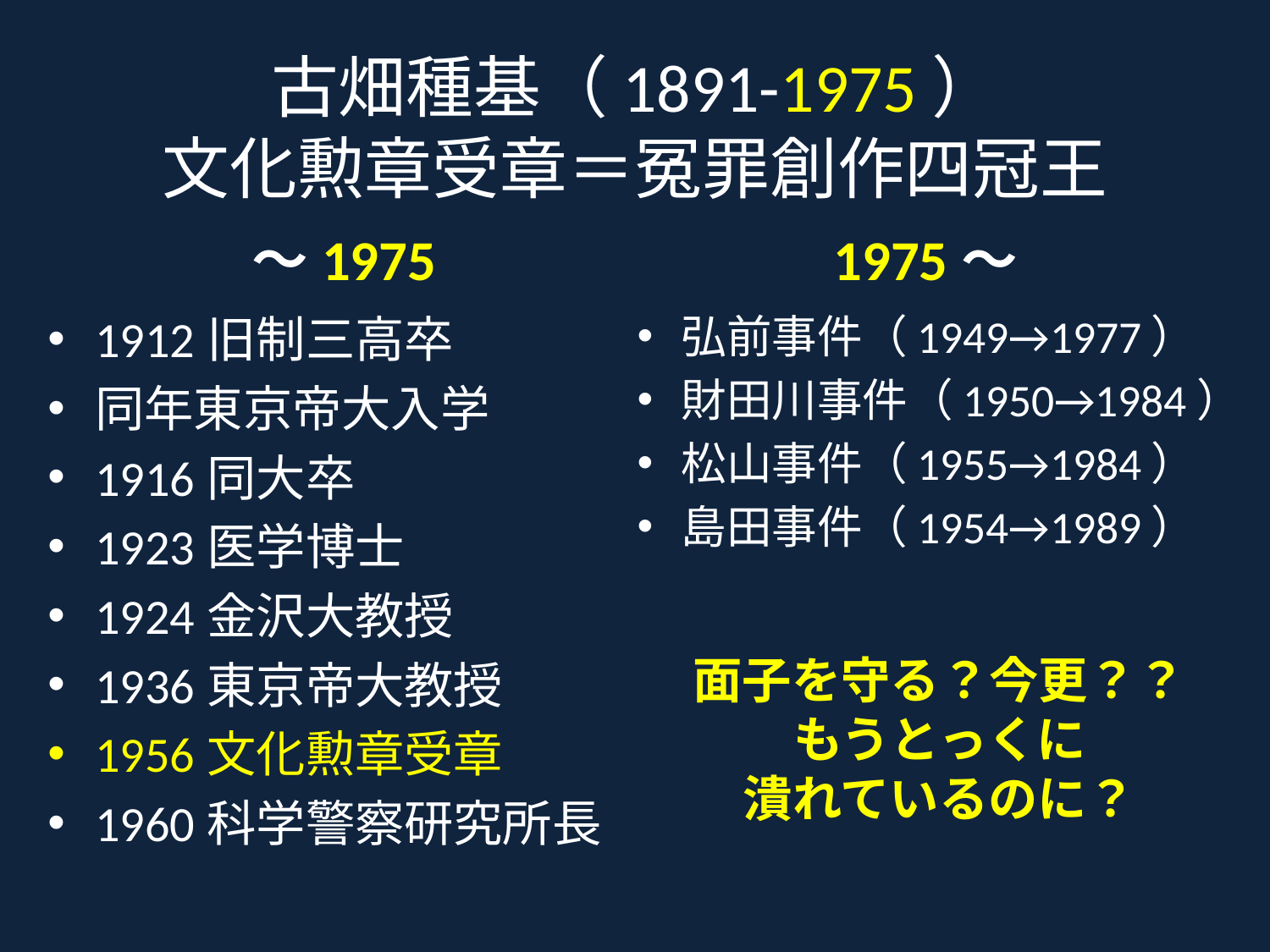

# 古畑種基（1891-1975） 文化勲章受章＝冤罪創作四冠王
～1975
1975～
1912旧制三高卒
同年東京帝大入学
1916同大卒
1923医学博士
1924金沢大教授
1936東京帝大教授
1956文化勲章受章
1960科学警察研究所長

弘前事件（1949→1977）
財田川事件（1950→1984）
松山事件（1955→1984）
島田事件（1954→1989）
面子を守る？今更？？
もうとっくに
潰れているのに？